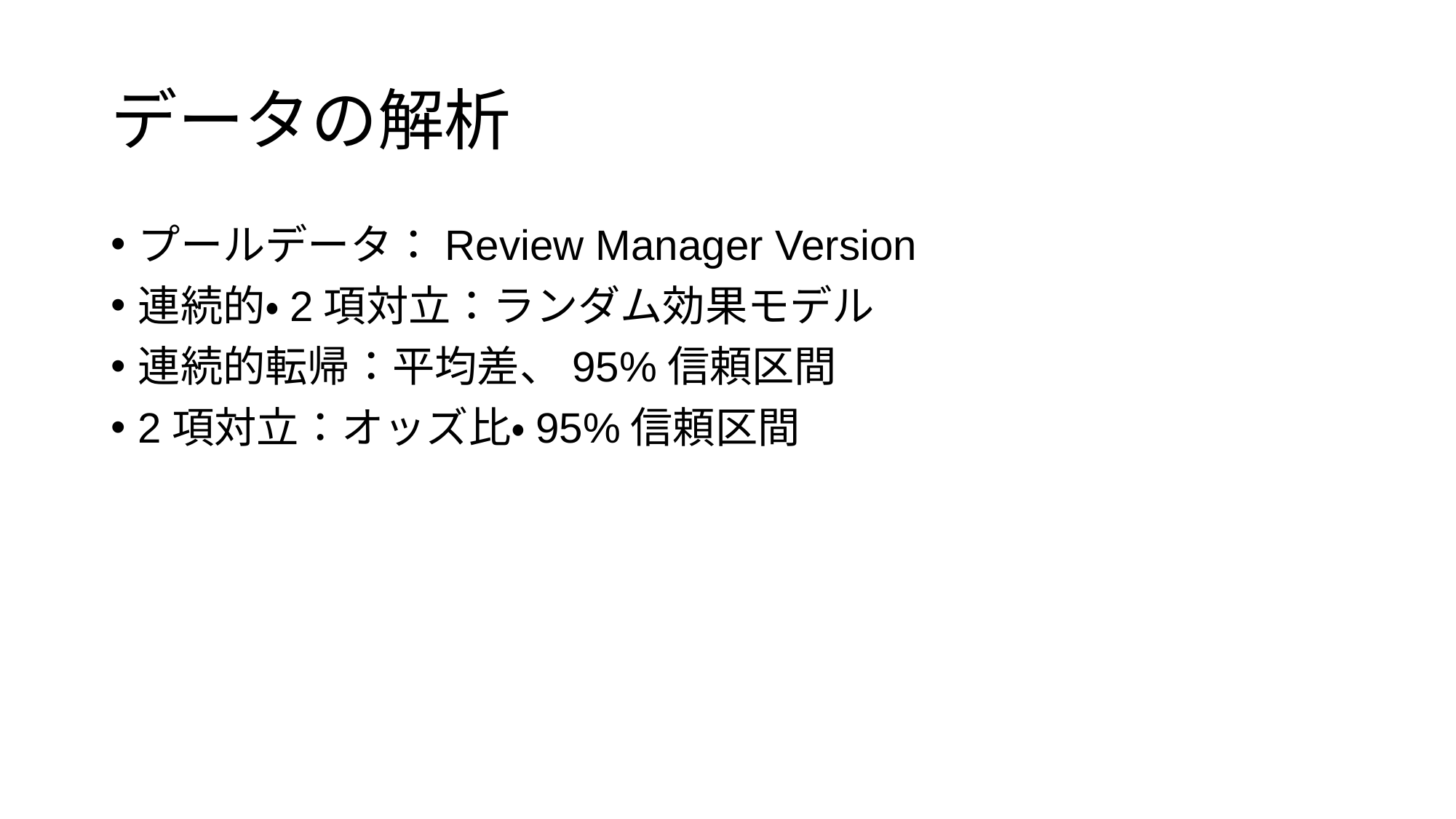

# データの解析
プールデータ：Review Manager Version
連続的・2項対立：ランダム効果モデル
連続的転帰：平均差、95%信頼区間
2項対立：オッズ比・95%信頼区間